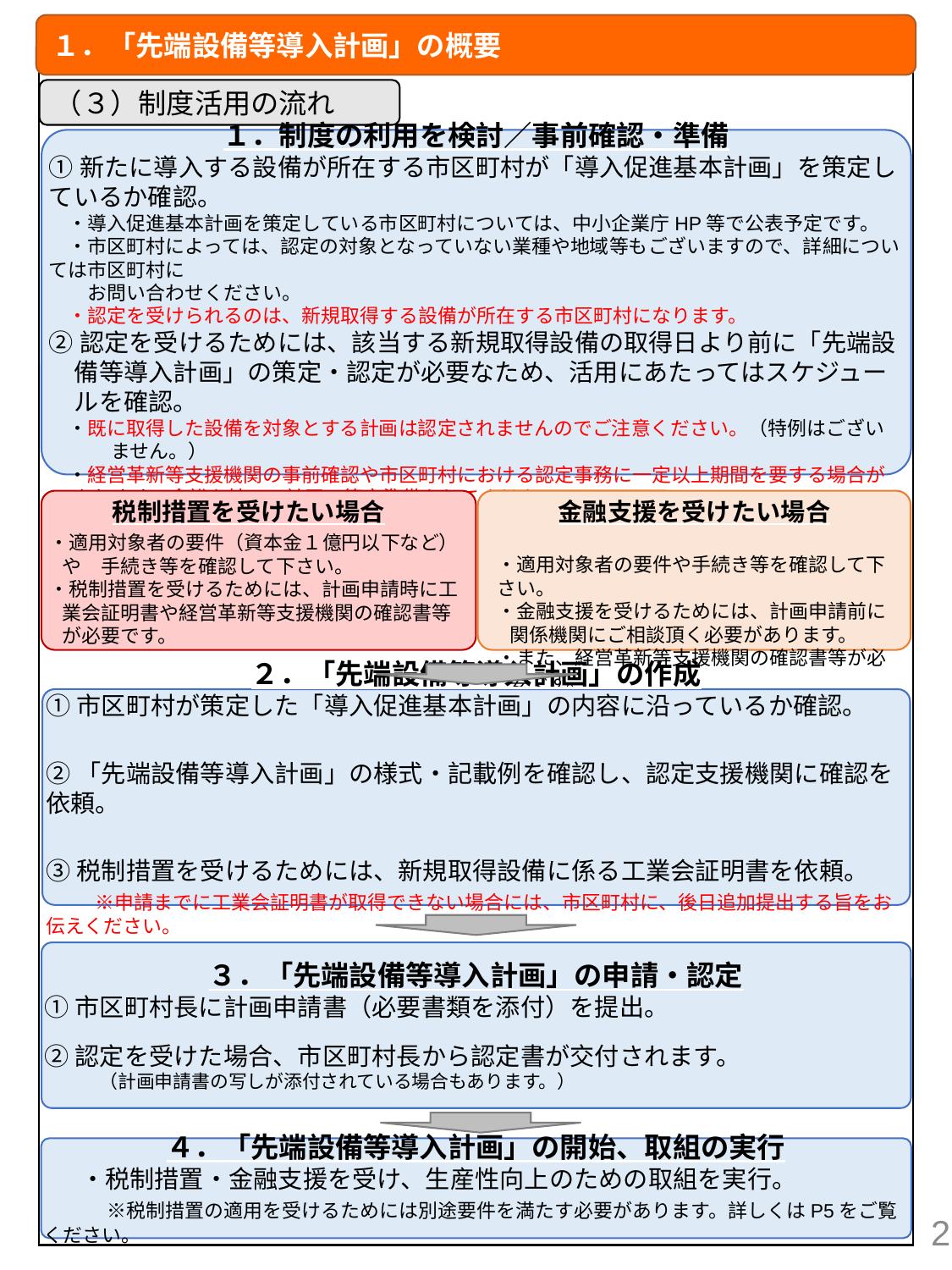

１．「先端設備等導入計画」の概要

（３）制度活用の流れ
１．制度の利用を検討／事前確認・準備
①新たに導入する設備が所在する市区町村が「導入促進基本計画」を策定しているか確認。
　・導入促進基本計画を策定している市区町村については、中小企業庁HP等で公表予定です。
　・市区町村によっては、認定の対象となっていない業種や地域等もございますので、詳細については市区町村に
　　お問い合わせください。
　・認定を受けられるのは、新規取得する設備が所在する市区町村になります。
②認定を受けるためには、該当する新規取得設備の取得日より前に「先端設備等導入計画」の策定・認定が必要なため、活用にあたってはスケジュールを確認。
　・既に取得した設備を対象とする計画は認定されませんのでご注意ください。（特例はございません。）
　・経営革新等支援機関の事前確認や市区町村における認定事務に一定以上期間を要する場合があります。余裕を持って計画の策定準備をしてください。
税制措置を受けたい場合
金融支援を受けたい場合

・適用対象者の要件（資本金１億円以下など）や　手続き等を確認して下さい。
・税制措置を受けるためには、計画申請時に工業会証明書や経営革新等支援機関の確認書等が必要です。
・適用対象者の要件や手続き等を確認して下さい。
・金融支援を受けるためには、計画申請前に関係機関にご相談頂く必要があります。
・また、経営革新等支援機関の確認書等が必要です。

２．「先端設備等導入計画」の作成
①市区町村が策定した「導入促進基本計画」の内容に沿っているか確認。

②「先端設備等導入計画」の様式・記載例を確認し、認定支援機関に確認を依頼。

③税制措置を受けるためには、新規取得設備に係る工業会証明書を依頼。
　　※申請までに工業会証明書が取得できない場合には、市区町村に、後日追加提出する旨をお伝えください。

３．「先端設備等導入計画」の申請・認定
①市区町村長に計画申請書（必要書類を添付）を提出。

②認定を受けた場合、市区町村長から認定書が交付されます。
　　　（計画申請書の写しが添付されている場合もあります。）

４．「先端設備等導入計画」の開始、取組の実行
　　・税制措置・金融支援を受け、生産性向上のための取組を実行。
　　　※税制措置の適用を受けるためには別途要件を満たす必要があります。詳しくはP5をご覧ください。
2